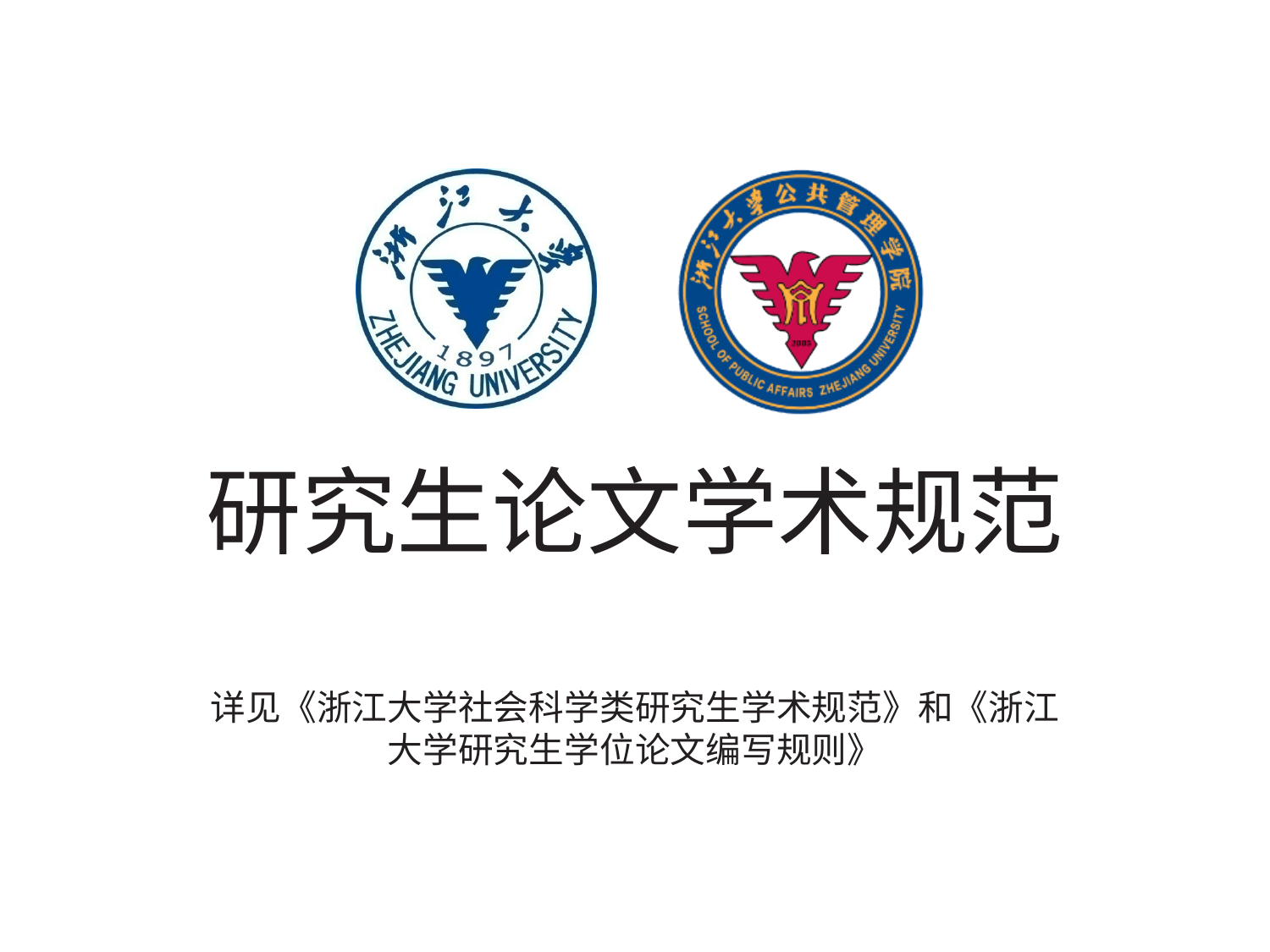

# 研究生论文学术规范
详见《浙江大学社会科学类研究生学术规范》和《浙江大学研究生学位论文编写规则》